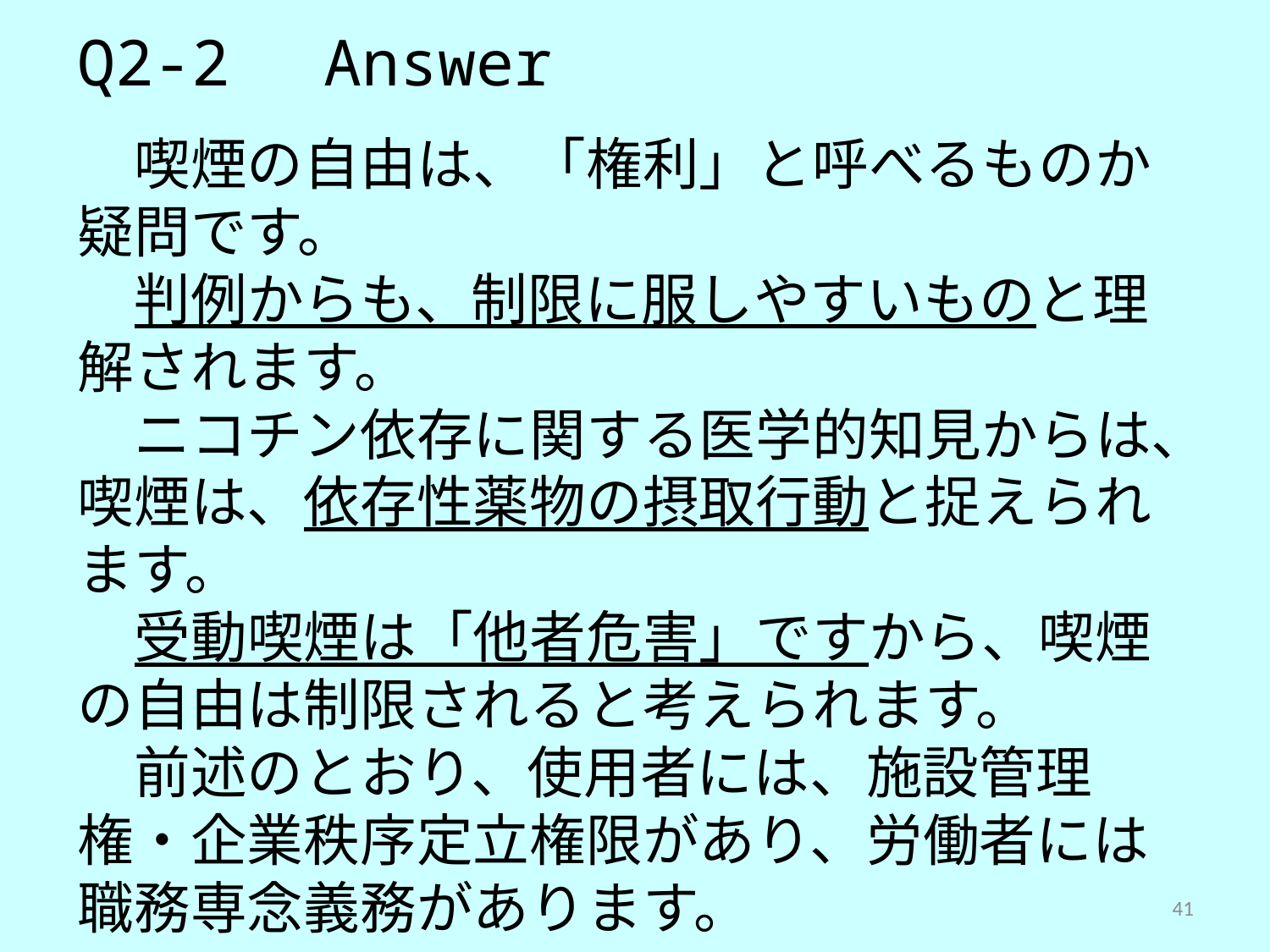

Q2-2　Answer

　喫煙の自由は、「権利」と呼べるものか疑問です。
　判例からも、制限に服しやすいものと理解されます。
　ニコチン依存に関する医学的知見からは、喫煙は、依存性薬物の摂取行動と捉えられます。
　受動喫煙は「他者危害」ですから、喫煙の自由は制限されると考えられます。
　前述のとおり、使用者には、施設管理権・企業秩序定立権限があり、労働者には職務専念義務があります。

41